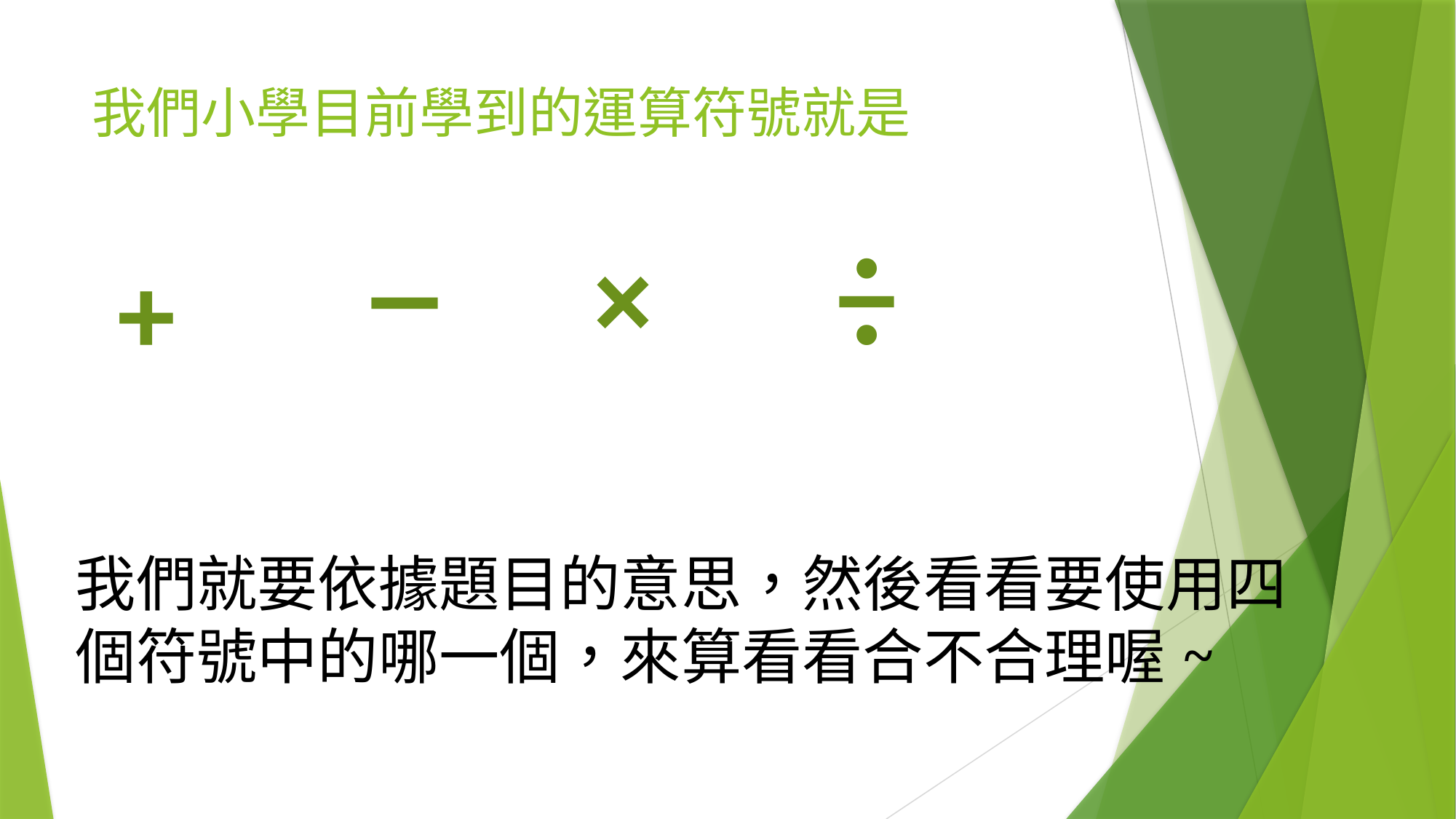

# 我們小學目前學到的運算符號就是
×
+
–
÷
我們就要依據題目的意思，然後看看要使用四個符號中的哪一個，來算看看合不合理喔~